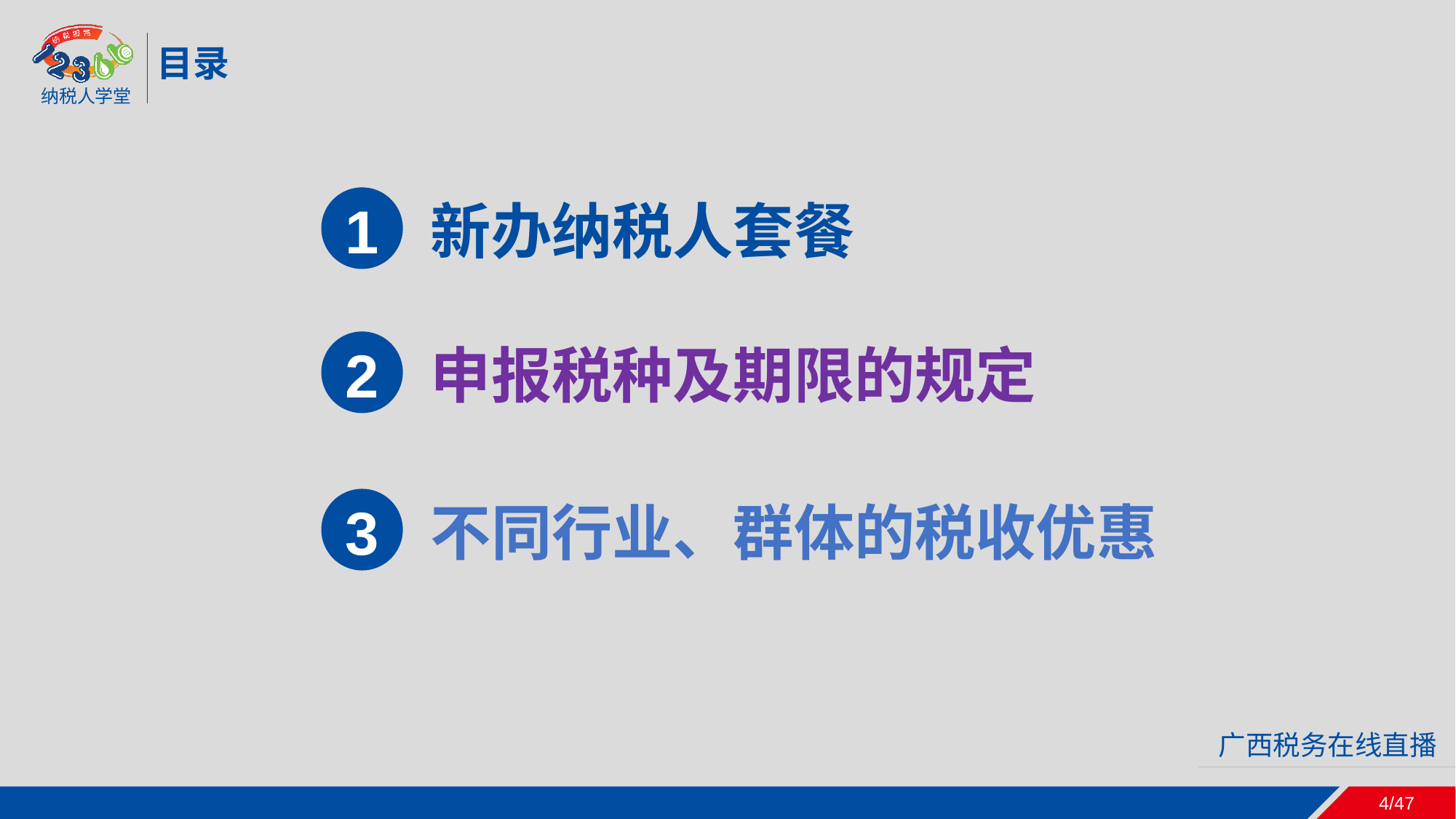

目录

1
新办纳税人套餐

2
申报税种及期限的规定

3
不同行业、群体的税收优惠